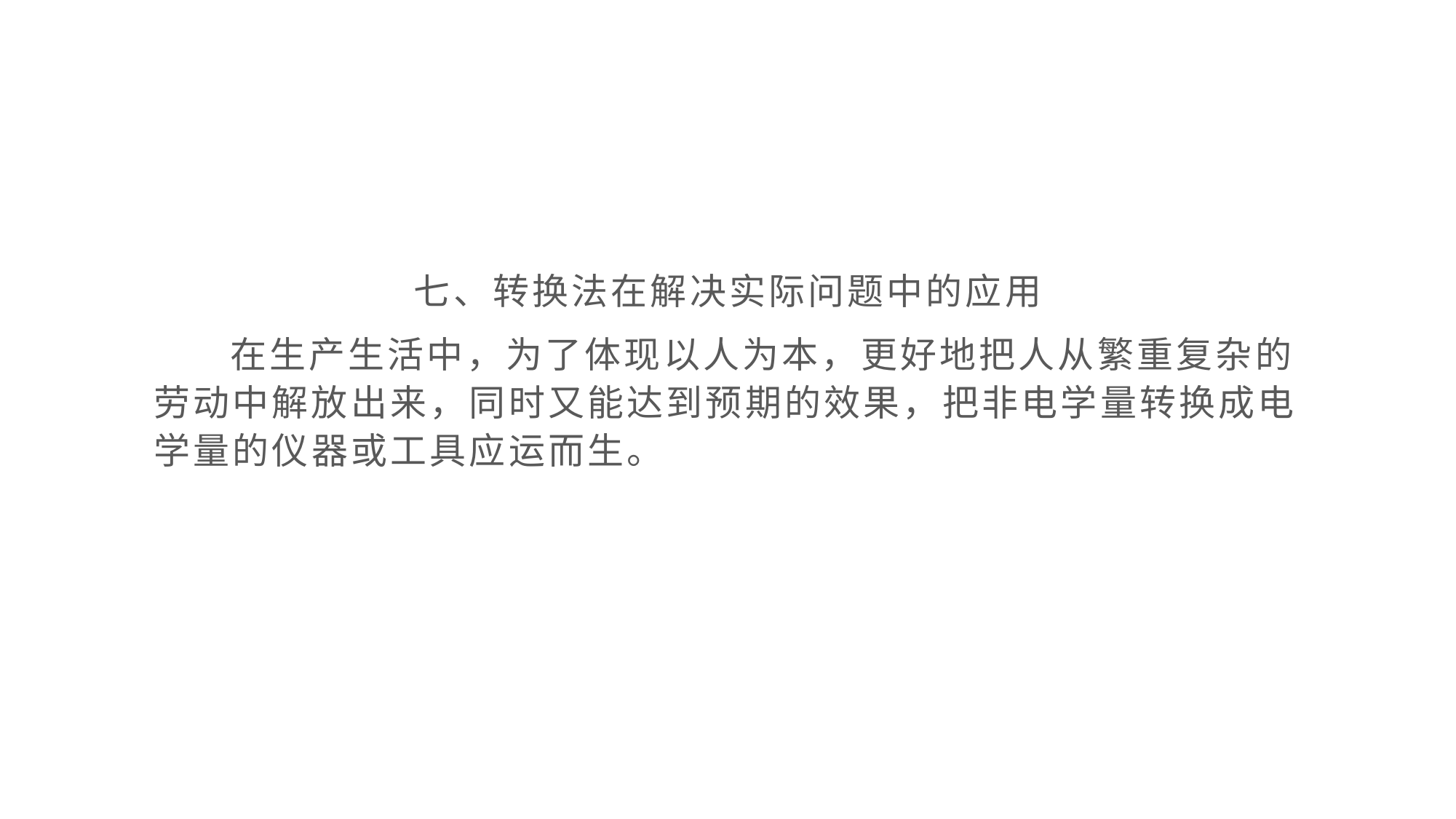

七、转换法在解决实际问题中的应用
      在生产生活中，为了体现以人为本，更好地把人从繁重复杂的劳动中解放出来，同时又能达到预期的效果，把非电学量转换成电学量的仪器或工具应运而生。